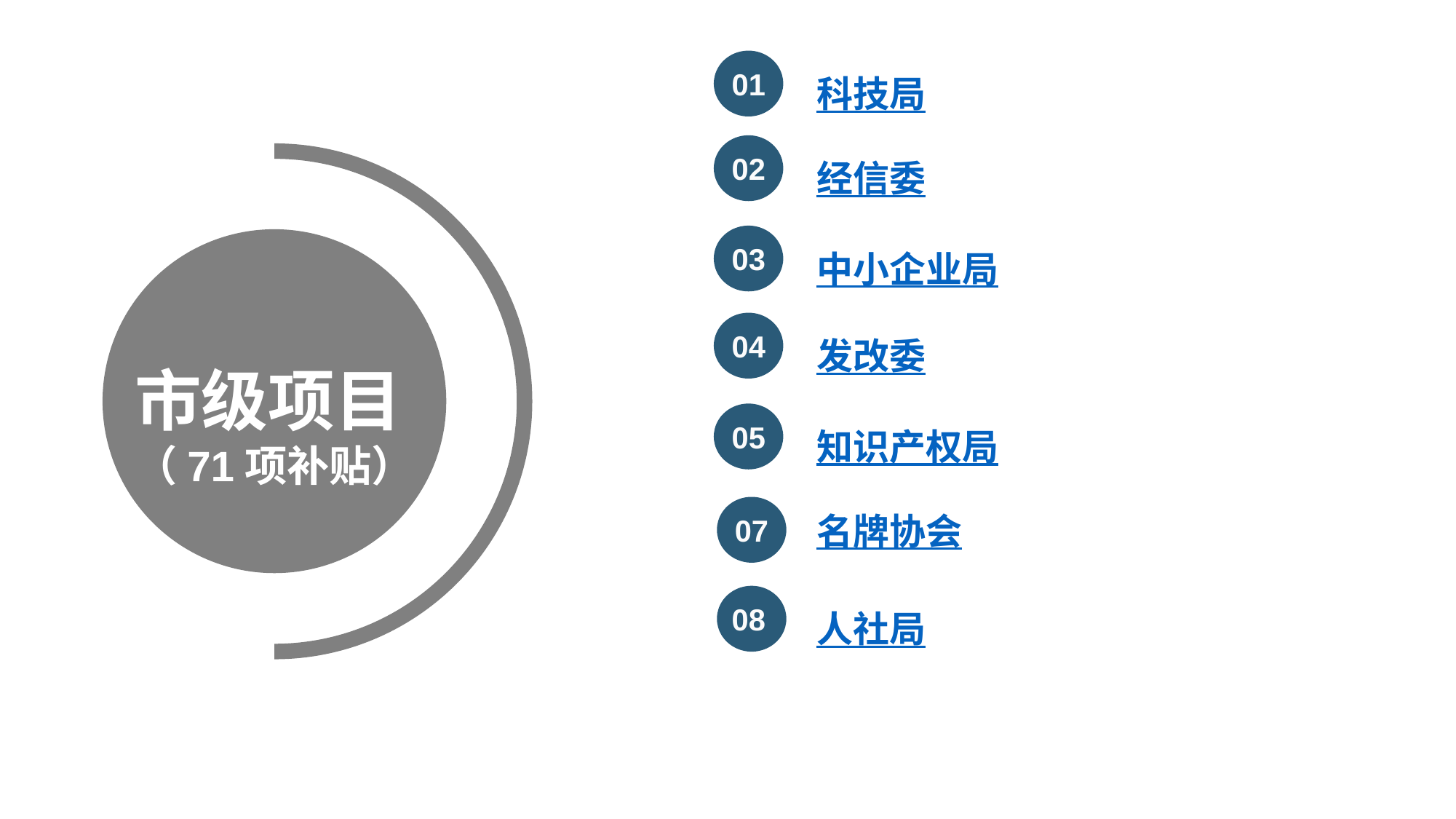

科技局

01
经信委

02
中小企业局

03
发改委

04
市级项目
（71项补贴）
知识产权局

05
名牌协会

07
人社局

08